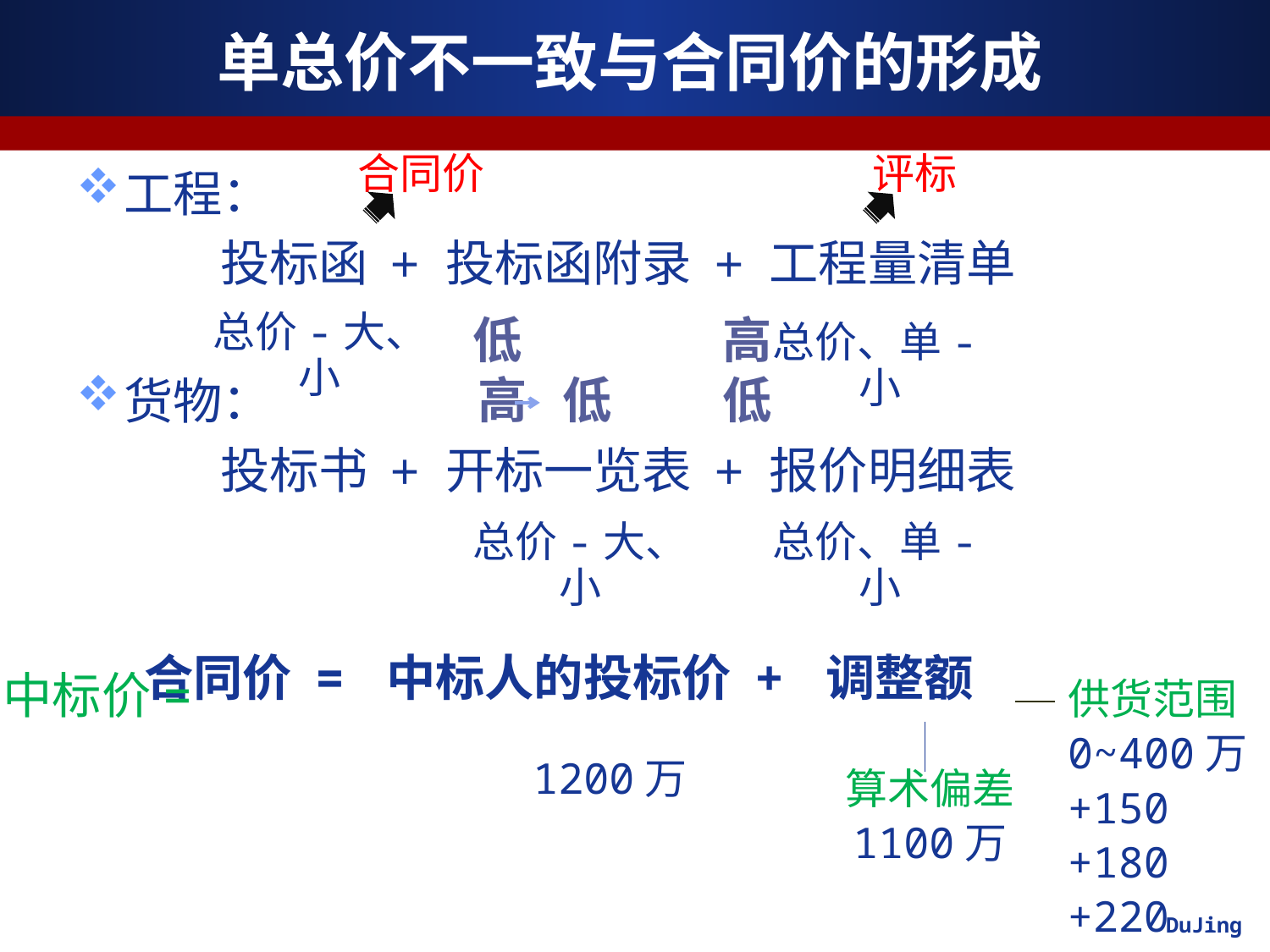

# 单总价不一致与合同价的形成
合同价
评标
工程：
            投标函 + 投标函附录 + 工程量清单

货物：
            投标书 + 开标一览表 + 报价明细表

     合同价 = 中标人的投标价 + 调整额

总价-大、小
低
高
总价、单-小
高
低
低
总价-大、小
总价、单-小
中标价=
供货范围
0~400万
1200万
算术偏差
1100万
+150
+180
+220
DuJing